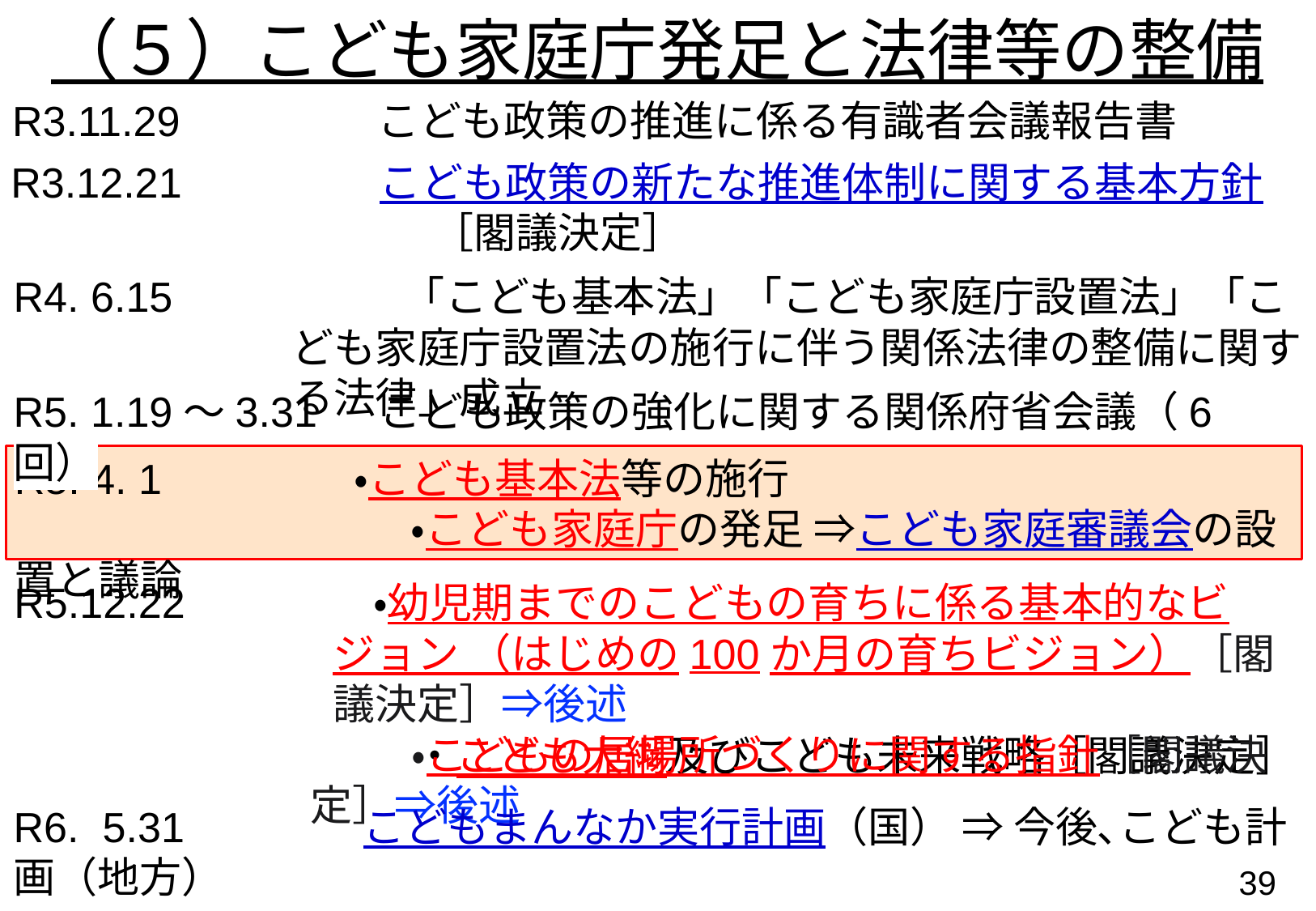

（５）こども家庭庁発足と法律等の整備

R3.11.29　　　　  こども政策の推進に係る有識者会議報告書
R3.12.21　　　　  こども政策の新たな推進体制に関する基本方針
　　　　　　　　　　［閣議決定］
R4. 6.15　　　　　 「こども基本法」「こども家庭庁設置法」「こども家庭庁設置法の施行に伴う関係法律の整備に関する法律」成立
R5. 1.19〜3.31　 こども政策の強化に関する関係府省会議（6回）
R5. 4. 1　　　　   ・こども基本法等の施行
　　　　　　　　 　 ・こども家庭庁の発足 ⇒こども家庭審議会の設置と議論

R5.12.22　　　　 ・幼児期までのこどもの育ちに係る基本的なビジョン （はじめの100か月の育ちビジョン）［閣議決定］⇒後述
　　　　　　　  　　・こどもの居場所づくりに関する指針［閣議決定］⇒後述
　　　　 　　　　　 ・こども大綱及びこども未来戦略［閣議決定］
R6.  5.31　　　　こどもまんなか実行計画（国） ⇒ 今後､こども計画（地方）
39